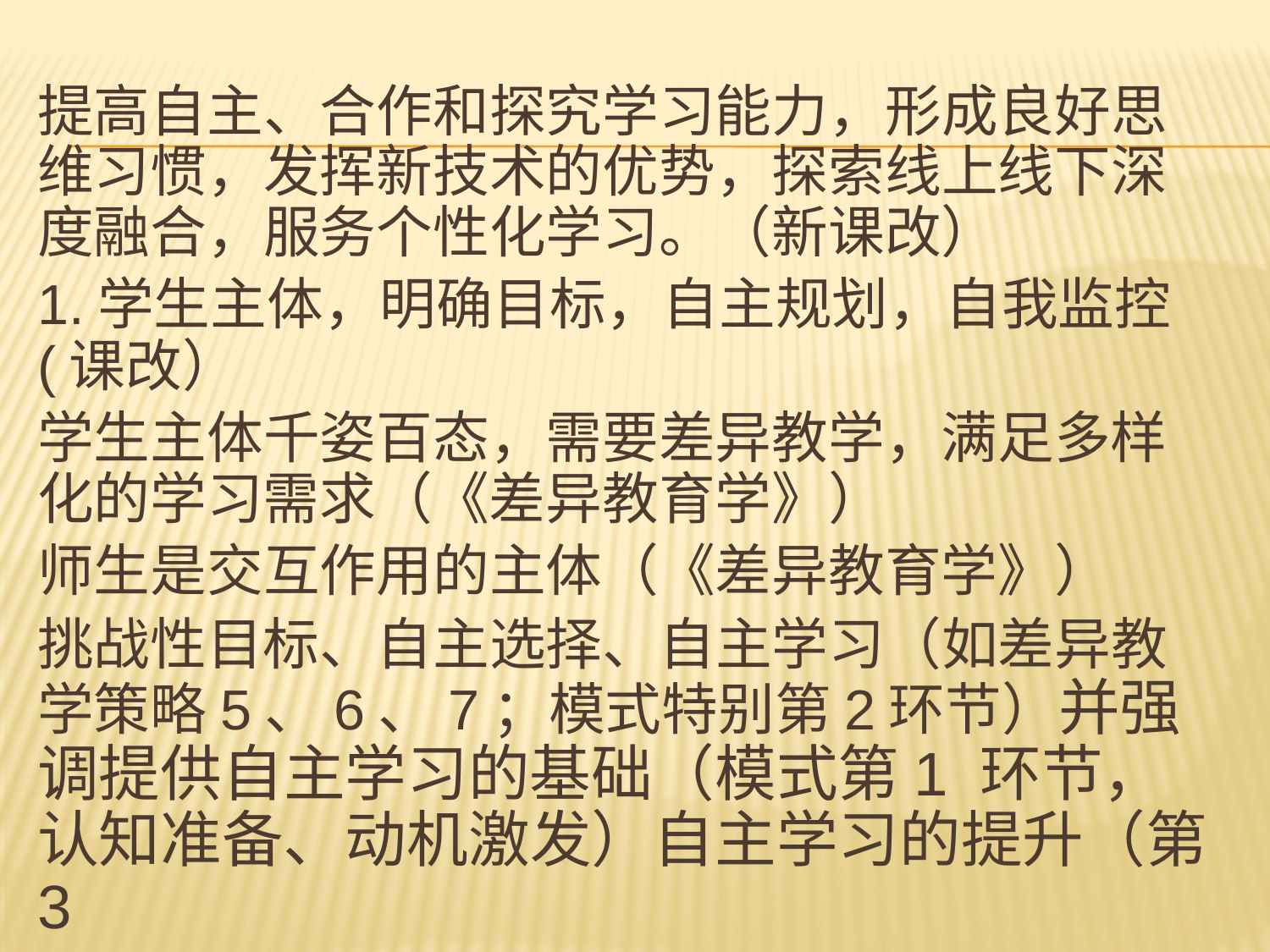

提高自主、合作和探究学习能力，形成良好思维习惯，发挥新技术的优势，探索线上线下深度融合，服务个性化学习。（新课改）
1.学生主体，明确目标，自主规划，自我监控(课改）
学生主体千姿百态，需要差异教学，满足多样化的学习需求（《差异教育学》）
师生是交互作用的主体（《差异教育学》）
挑战性目标、自主选择、自主学习（如差异教学策略5、6、7；模式特别第2环节）并强调提供自主学习的基础（模式第1 环节，认知准备、动机激发）自主学习的提升（第3